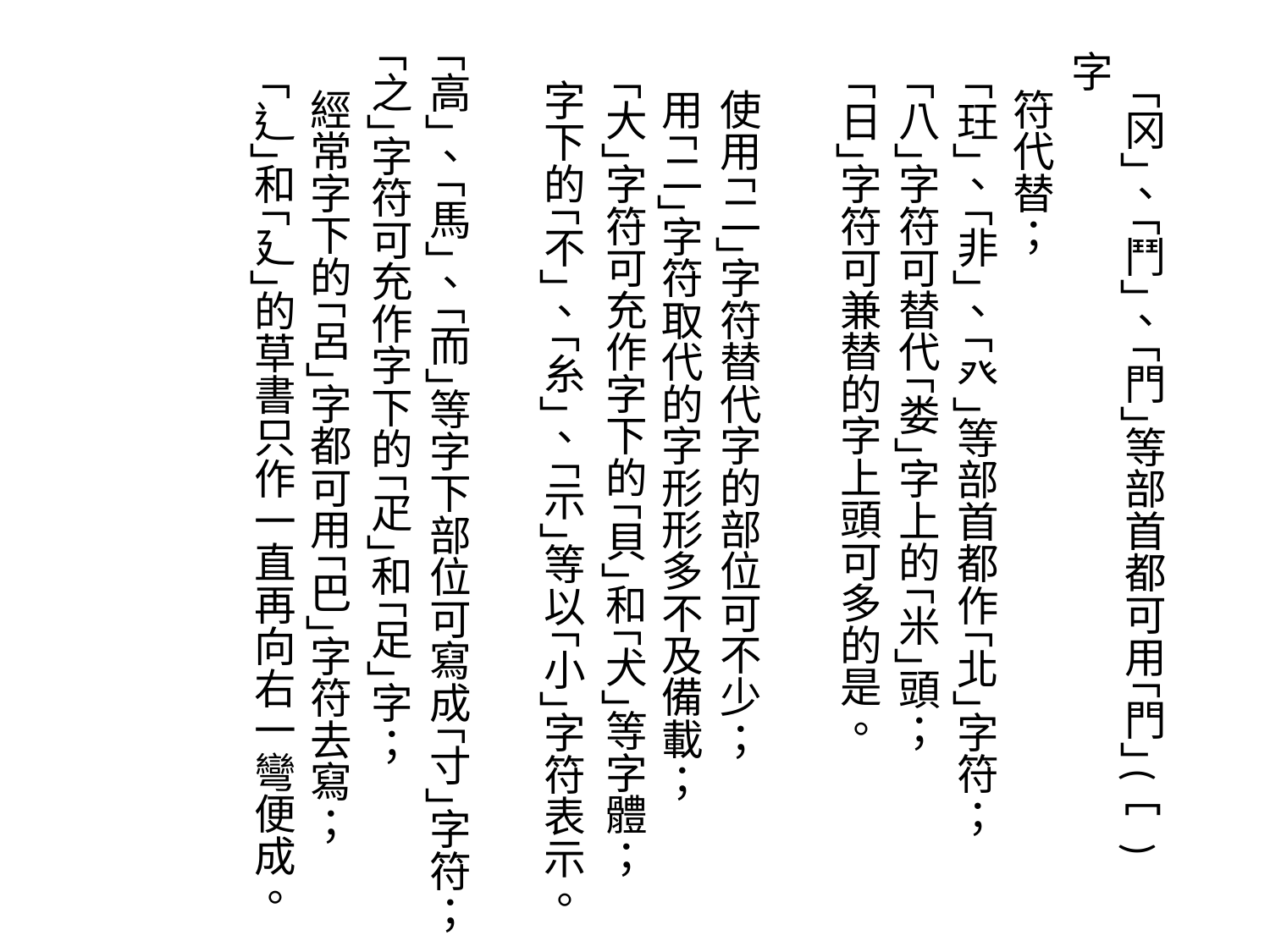

｢冈｣、｢鬥｣、｢門｣等部首都可用｢門｣(冖) 字
   符代替；
  ｢玨｣、｢非｣、｢癶｣等部首都作｢北｣字符；
  ｢八｣字符可替代｢娄｣字上的｢米｣頭；
  ｢日｣字符可兼替的字上頭可多的是。

   使用｢二｣字符替代字的部位可不少；
   用｢二｣字符取代的字形形多不及備載；
  ｢大｣字符可充作字下的｢貝｣和｢犬｣等字體；
  字下的｢不｣、｢糸｣、｢示｣等以｢小｣字符表示。

｢高｣、｢馬｣、｢而｣等字下部位可寫成｢寸｣字符；
｢之｣字符可充作字下的｢疋｣和｢足｣字；
   經常字下的｢呂｣字都可用｢巴｣字符去寫；
  ｢辶｣和｢廴｣的草書只作一直再向右一彎便成。

#